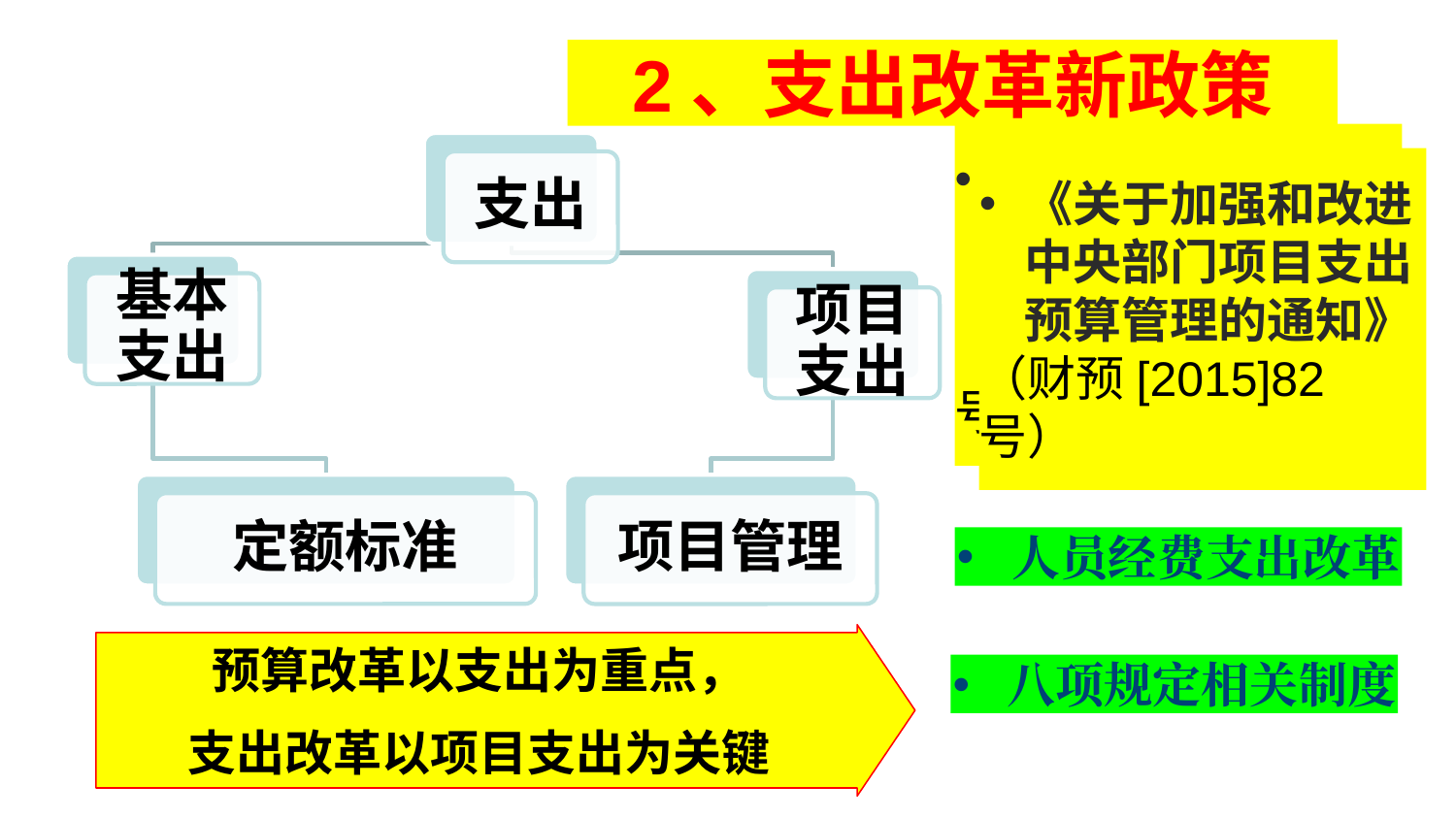

2、支出改革新政策

《关于加强和改进中央部门项目支出预算管理的通知》
（财预[2015]82号）

支出
基本支出
定额标准
项目支出
项目管理

《关于加强和改进中央部门项目支出预算管理的通知》
（财预[2015]82号）

人员经费支出改革
预算改革以支出为重点，
支出改革以项目支出为关键
八项规定相关制度